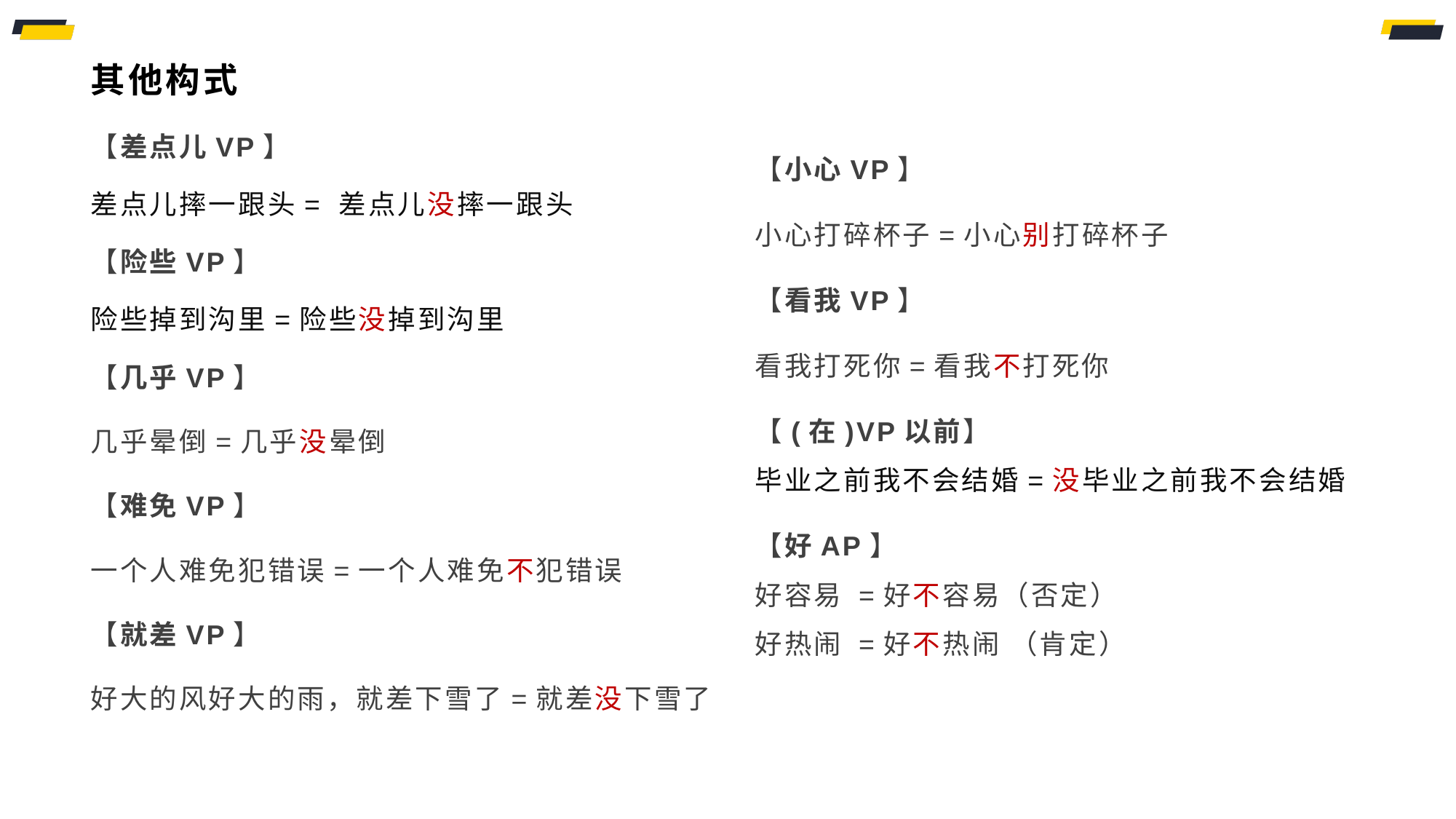

# 其他构式
【小心VP】
小心打碎杯子=小心别打碎杯子
【看我VP】
看我打死你=看我不打死你
【(在)VP以前】
毕业之前我不会结婚=没毕业之前我不会结婚
【好AP】
好容易 =好不容易（否定）
好热闹 =好不热闹 （肯定）

【差点儿VP】
差点儿摔一跟头= 差点儿没摔一跟头
【险些VP】
险些掉到沟里=险些没掉到沟里
【几乎VP】
几乎晕倒=几乎没晕倒
【难免VP】
一个人难免犯错误=一个人难免不犯错误
【就差VP】
好大的风好大的雨，就差下雪了=就差没下雪了